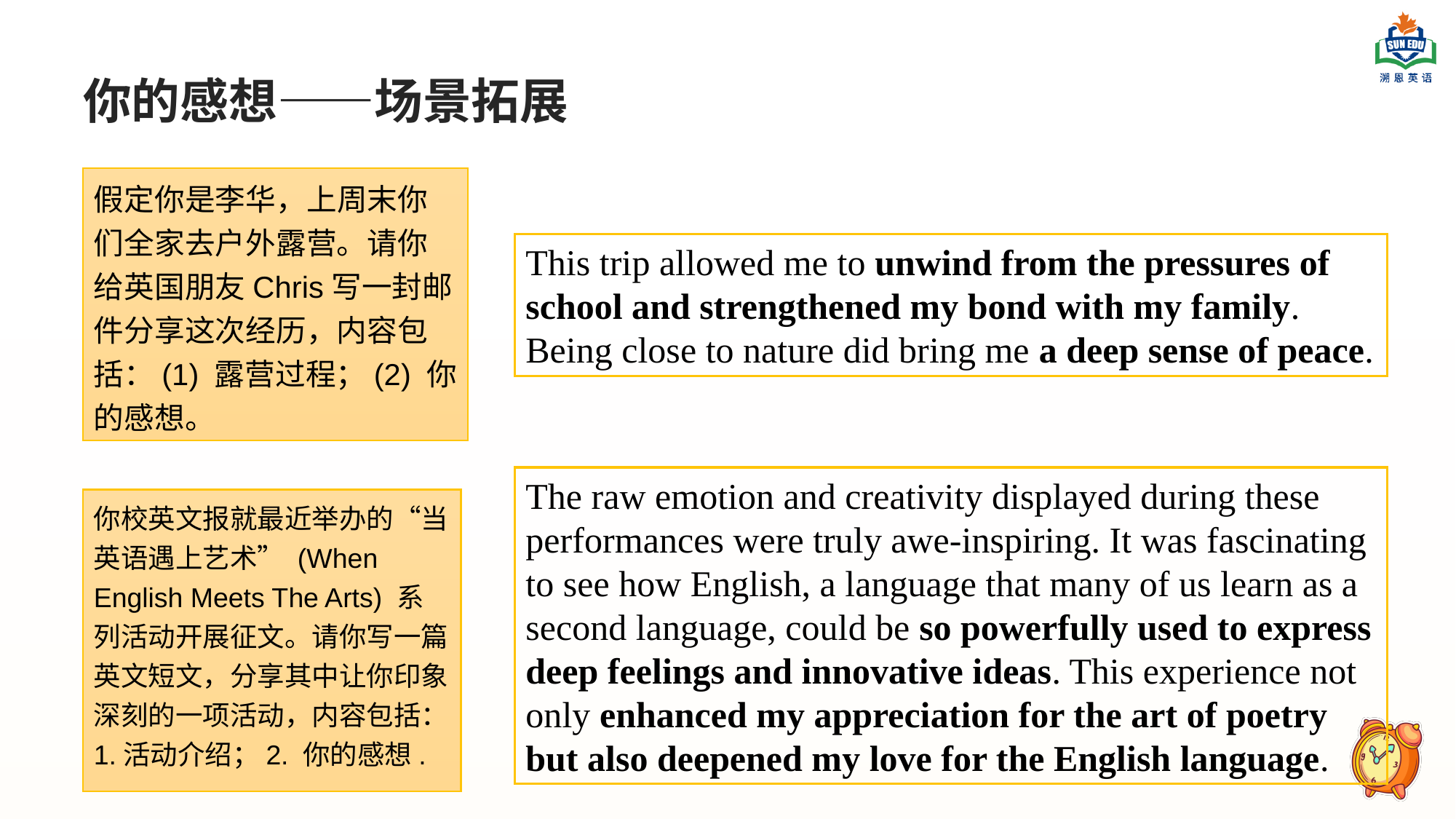

# 你的感想——场景拓展
假定你是李华，上周末你们全家去户外露营。请你给英国朋友Chris写一封邮件分享这次经历，内容包括：(1) 露营过程；(2) 你的感想。
This trip allowed me to unwind from the pressures of school and strengthened my bond with my family. Being close to nature did bring me a deep sense of peace.
The raw emotion and creativity displayed during these performances were truly awe-inspiring. It was fascinating to see how English, a language that many of us learn as a second language, could be so powerfully used to express deep feelings and innovative ideas. This experience not only enhanced my appreciation for the art of poetry but also deepened my love for the English language.
你校英文报就最近举办的“当英语遇上艺术” (When English Meets The Arts) 系列活动开展征文。请你写一篇英文短文，分享其中让你印象深刻的一项活动，内容包括：1.活动介绍；2. 你的感想.